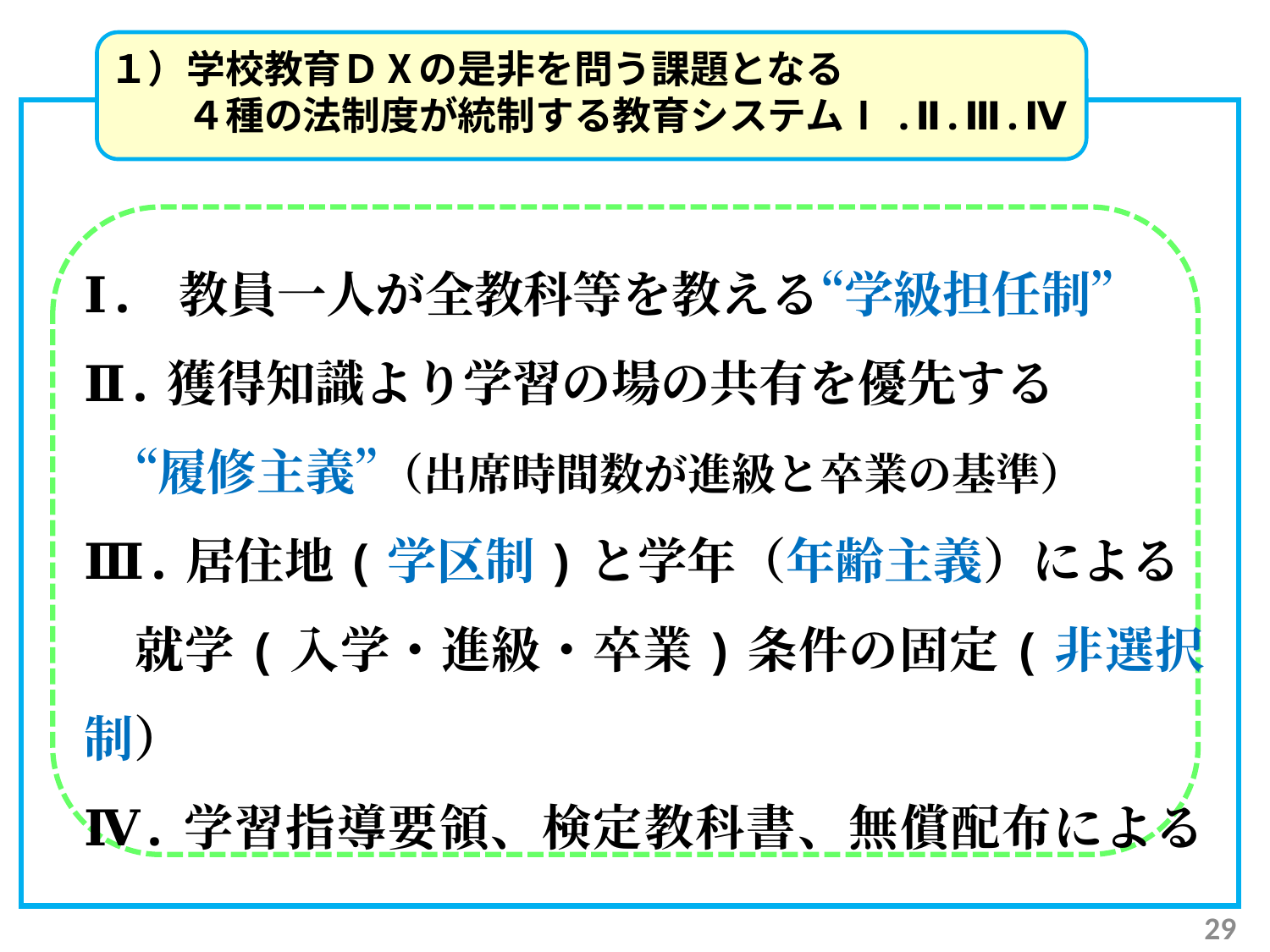

１）学校教育ＤⅩの是非を問う課題となる
　　４種の法制度が統制する教育システムⅠ.Ⅱ.Ⅲ.Ⅳ

Ⅰ. 教員一人が全教科等を教える“学級担任制”
Ⅱ.獲得知識より学習の場の共有を優先する
　“履修主義”（出席時間数が進級と卒業の基準）
Ⅲ.居住地(学区制)と学年（年齢主義）による
　就学(入学・進級・卒業)条件の固定(非選択制）
Ⅳ.学習指導要領、検定教科書、無償配布による
　　             　 “教育課程の統一性”
29